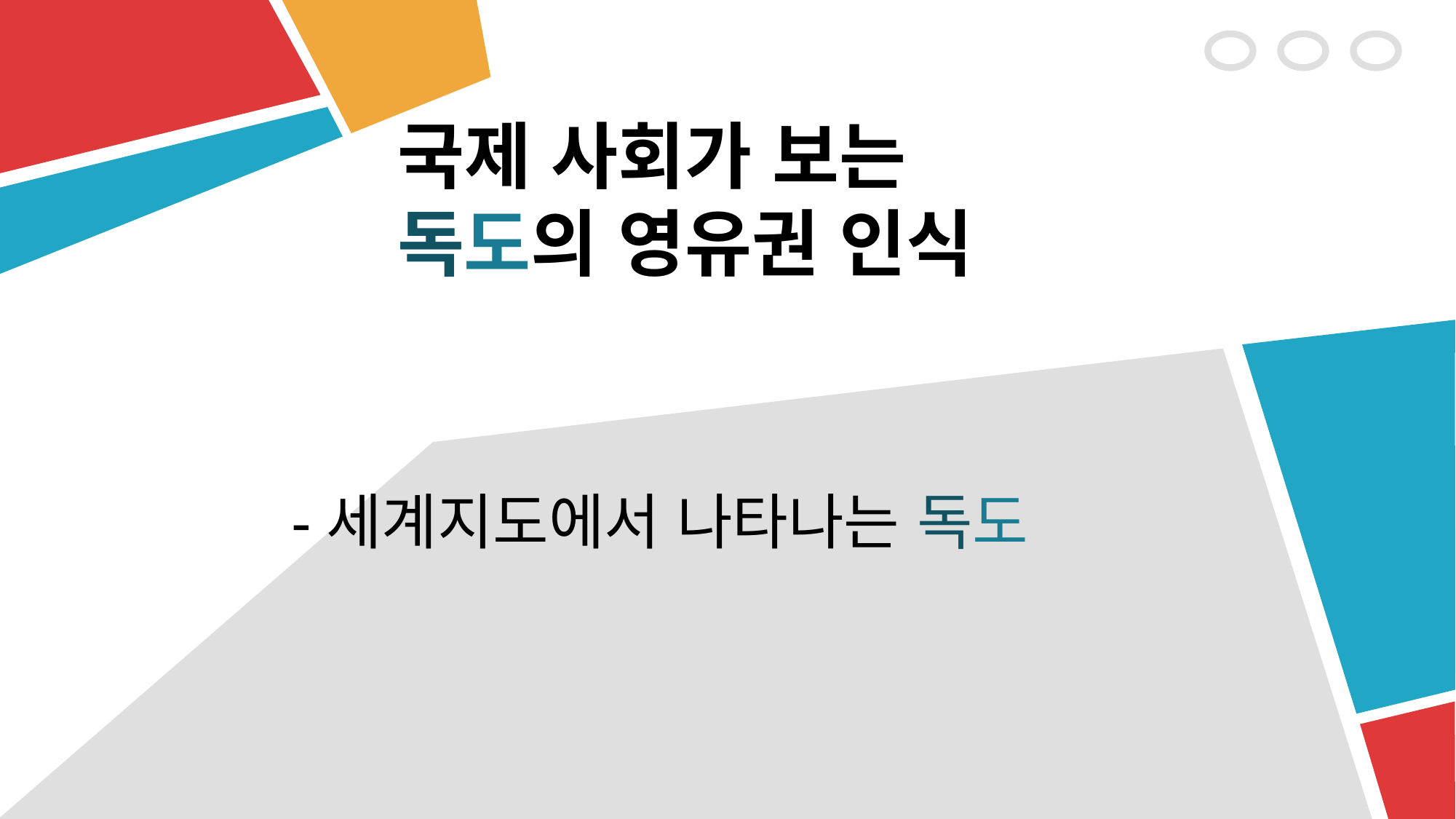

# 국제 사회가 보는 독도의 영유권 인식
-세계지도에서 나타나는 독도